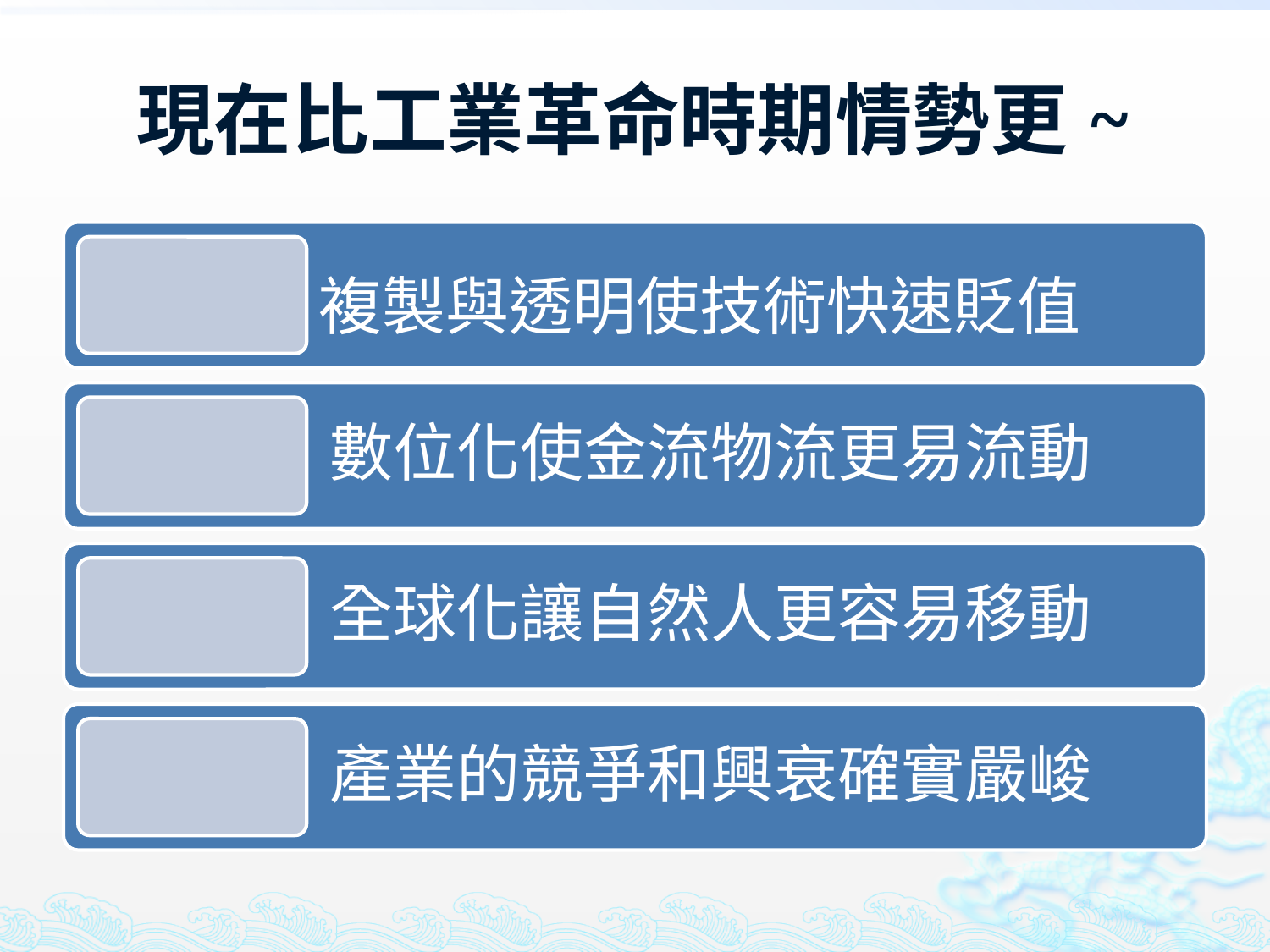

# 現在比工業革命時期情勢更~

複製與透明使技術快速貶值

數位化使金流物流更易流動
全球化讓自然人更容易移動
產業的競爭和興衰確實嚴峻